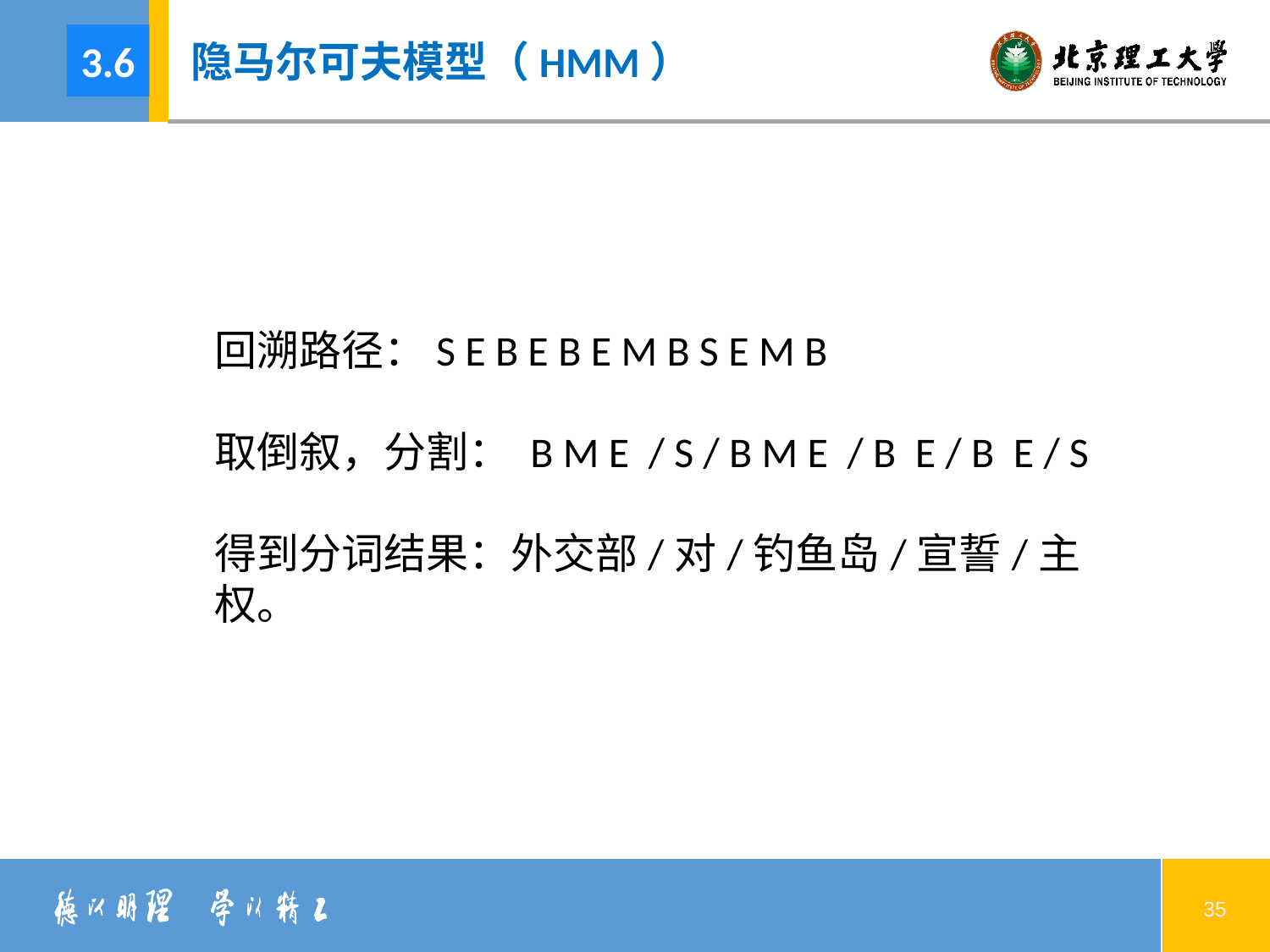

3.6
隐马尔可夫模型（HMM）
回溯路径：S E B E B E M B S E M B

取倒叙，分割： B M E  / S / B M E  / B  E / B  E / S

得到分词结果：外交部/对/钓鱼岛/宣誓/主权。